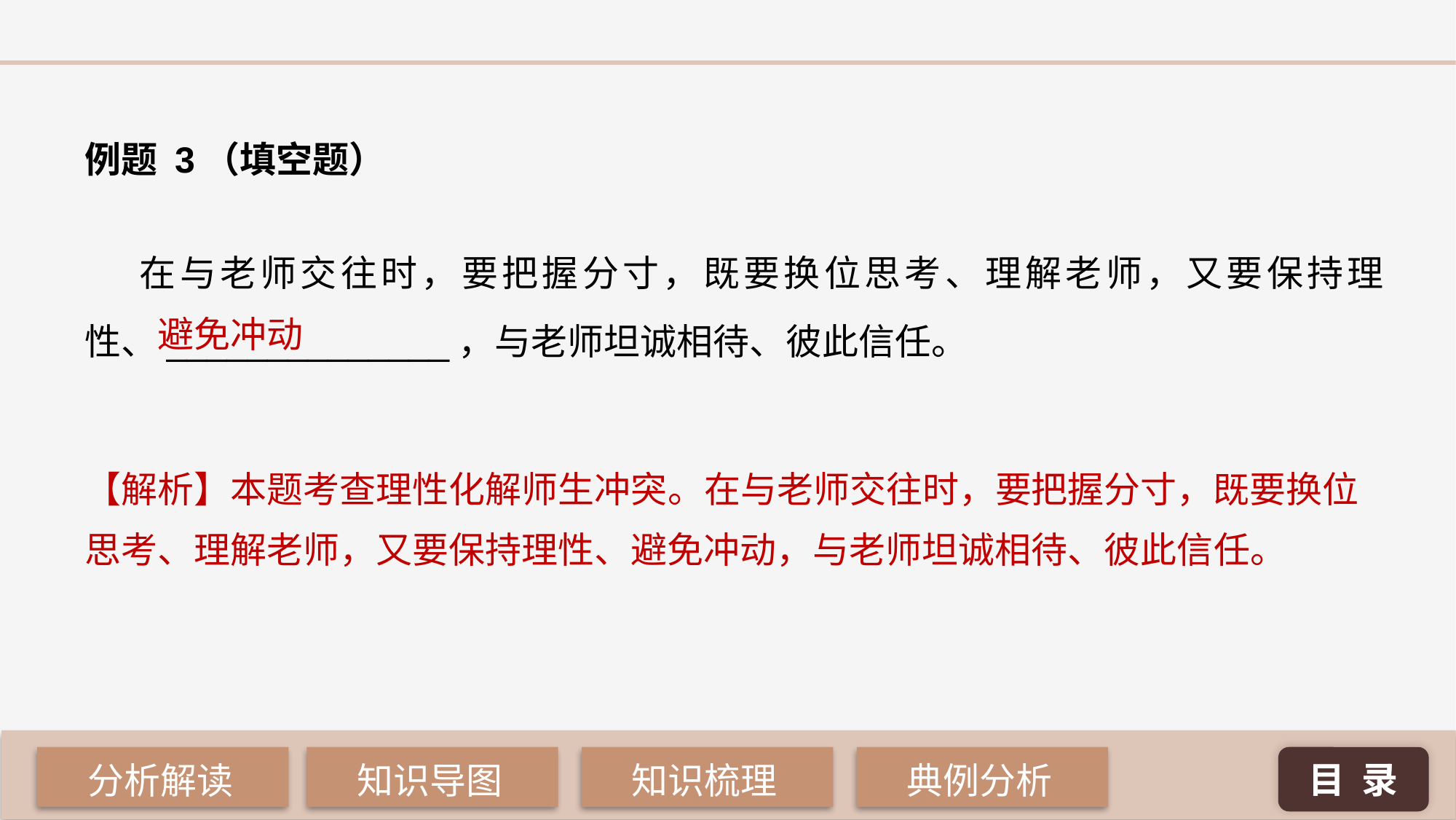

例题 3（填空题）
在与老师交往时，要把握分寸，既要换位思考、理解老师，又要保持理性、______________，与老师坦诚相待、彼此信任。
避免冲动
【解析】本题考查理性化解师生冲突。在与老师交往时，要把握分寸，既要换位思考、理解老师，又要保持理性、避免冲动，与老师坦诚相待、彼此信任。